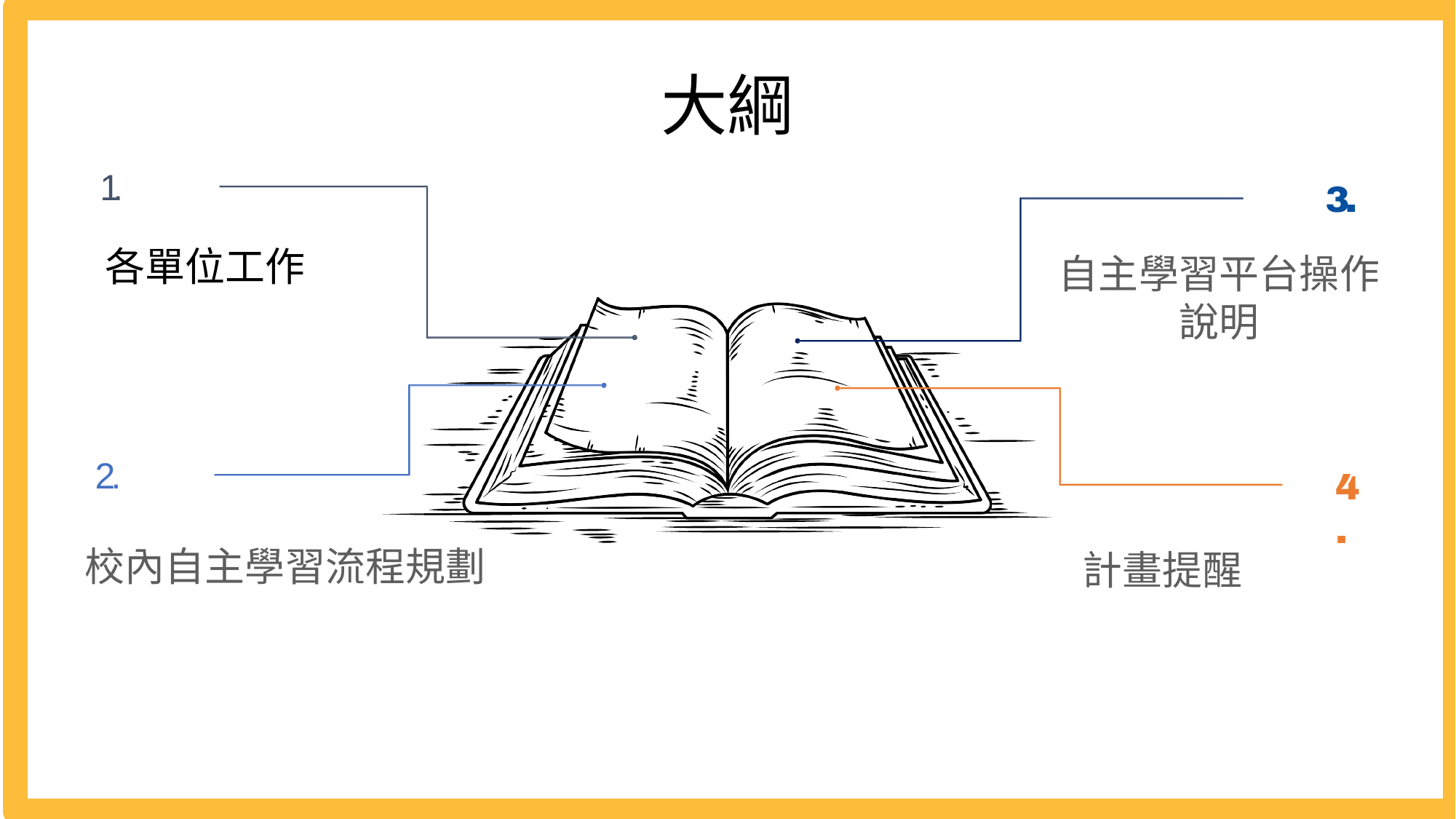

# 大綱
1.
各單位工作
3.
自主學習平台操作說明

2.
4.
校內自主學習流程規劃
計畫提醒